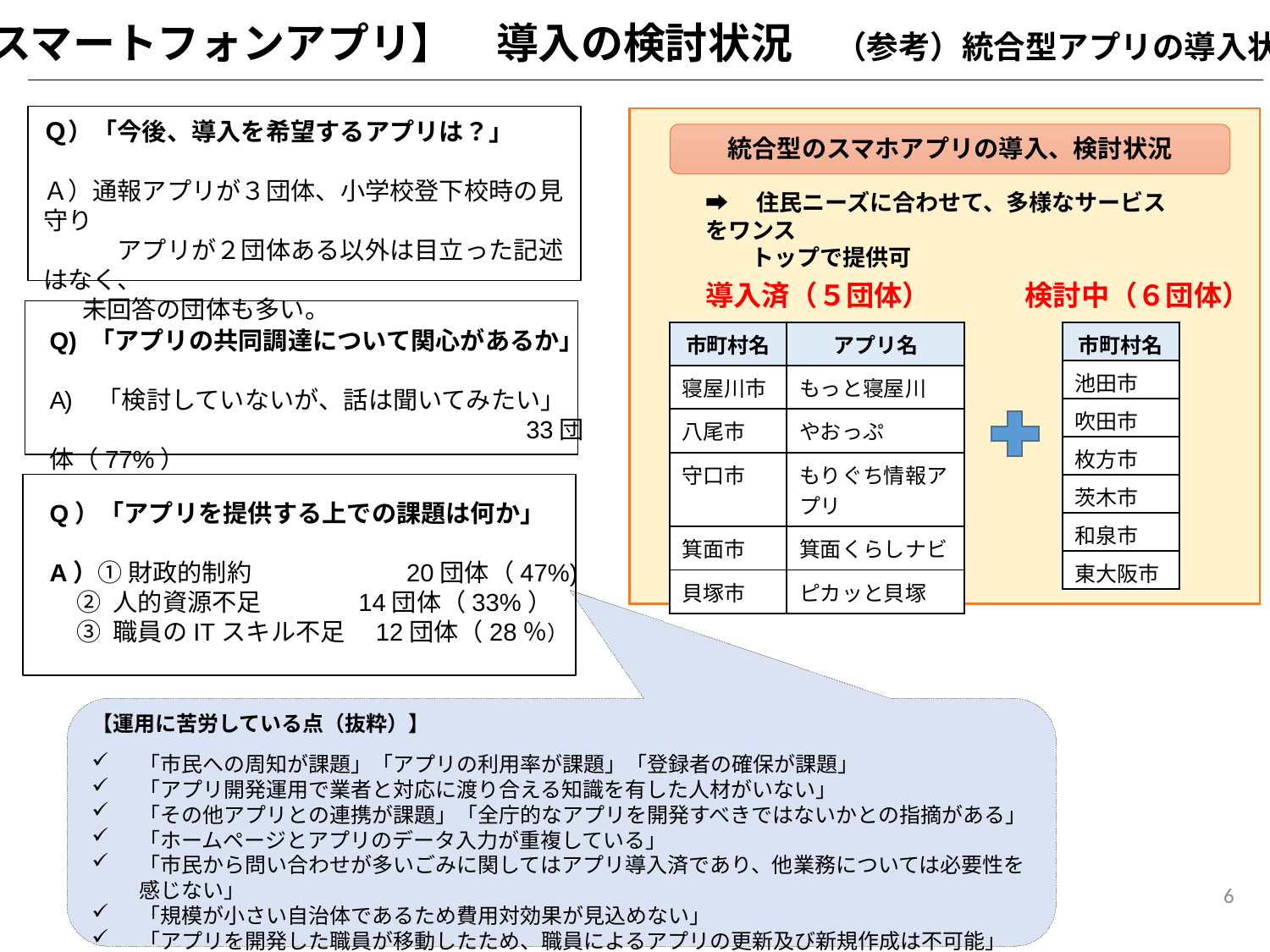

【スマートフォンアプリ】　導入の検討状況　（参考）統合型アプリの導入状況

Ｑ）「今後、導入を希望するアプリは？」

Ａ）通報アプリが３団体、小学校登下校時の見守り
　　　アプリが２団体ある以外は目立った記述はなく、
      未回答の団体も多い。

統合型のスマホアプリの導入、検討状況
➡　住民ニーズに合わせて、多様なサービスをワンス
　　トップで提供可
導入済（５団体）
検討中（６団体）

Q) 「アプリの共同調達について関心があるか」

「検討していないが、話は聞いてみたい」
　　　　　　　　　　　　　　　　　　　33団体（77%）
| 市町村名 | アプリ名 |
| --- | --- |
| 寝屋川市 | もっと寝屋川 |
| 八尾市 | やおっぷ |
| 守口市 | もりぐち情報アプリ |
| 箕面市 | 箕面くらしナビ |
| 貝塚市 | ピカッと貝塚 |
| 市町村名 |
| --- |
| 池田市 |
| 吹田市 |
| 枚方市 |
| 茨木市 |
| 和泉市 |
| 東大阪市 |

Q）「アプリを提供する上での課題は何か」

A）① 財政的制約　　　　　　20団体（47%)
     ② 人的資源不足　　　   14団体（33%）
     ③ 職員のITスキル不足　12団体（28％）
【運用に苦労している点（抜粋）】

「市民への周知が課題」「アプリの利用率が課題」「登録者の確保が課題」
「アプリ開発運用で業者と対応に渡り合える知識を有した人材がいない」
「その他アプリとの連携が課題」「全庁的なアプリを開発すべきではないかとの指摘がある」
「ホームページとアプリのデータ入力が重複している」
「市民から問い合わせが多いごみに関してはアプリ導入済であり、他業務については必要性を感じない」
「規模が小さい自治体であるため費用対効果が見込めない」
「アプリを開発した職員が移動したため、職員によるアプリの更新及び新規作成は不可能」
6